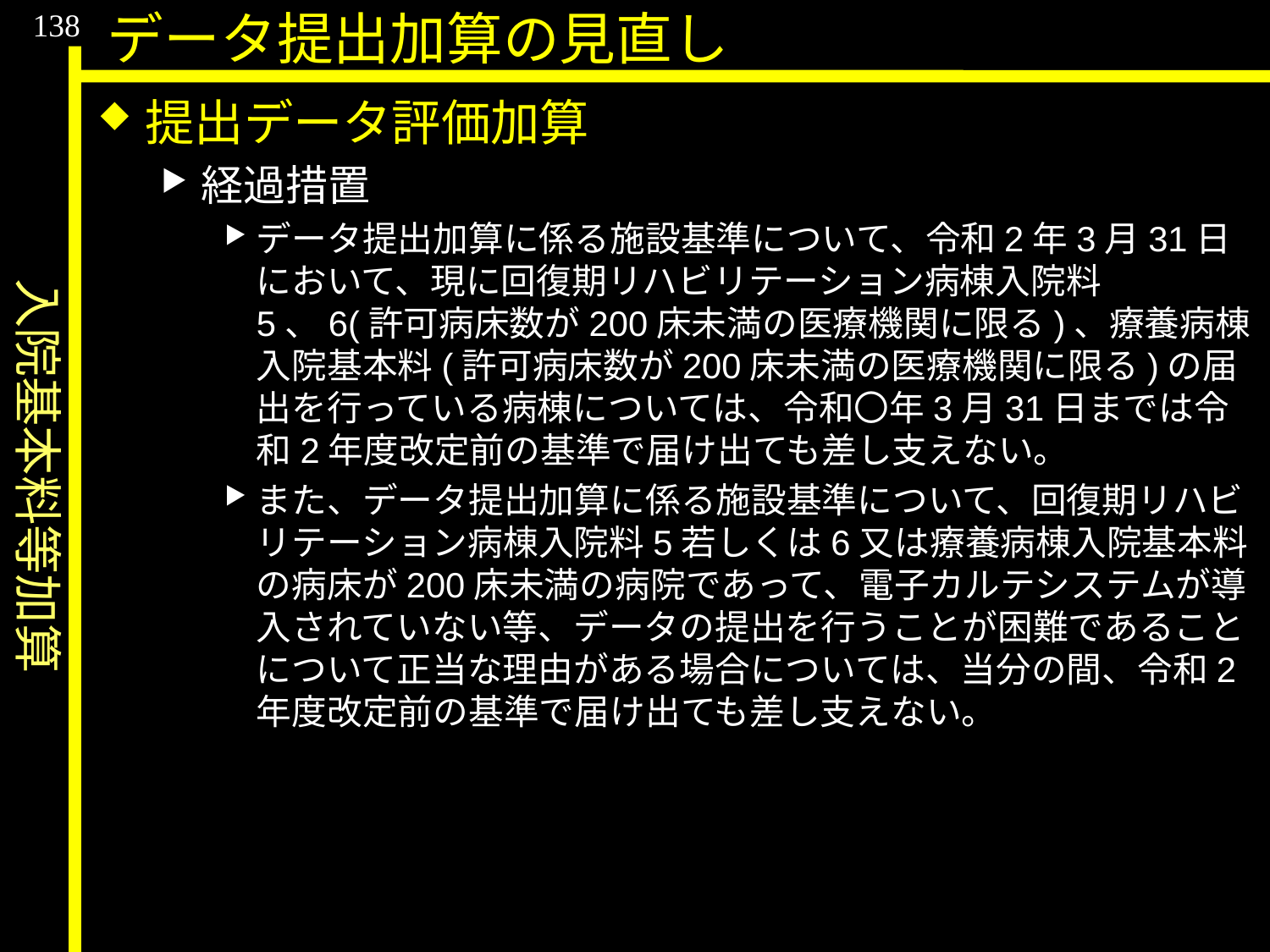

入院基本料等加算
138
データ提出加算の見直し

提出データ評価加算
経過措置
データ提出加算に係る施設基準について、令和2年3月31日において、現に回復期リハビリテーション病棟入院料5、6(許可病床数が200床未満の医療機関に限る)、療養病棟入院基本料(許可病床数が200床未満の医療機関に限る)の届出を行っている病棟については、令和〇年3月31日までは令和2年度改定前の基準で届け出ても差し支えない。
また、データ提出加算に係る施設基準について、回復期リハビリテーション病棟入院料5若しくは6又は療養病棟入院基本料の病床が200床未満の病院であって、電子カルテシステムが導入されていない等、データの提出を行うことが困難であることについて正当な理由がある場合については、当分の間、令和2年度改定前の基準で届け出ても差し支えない。